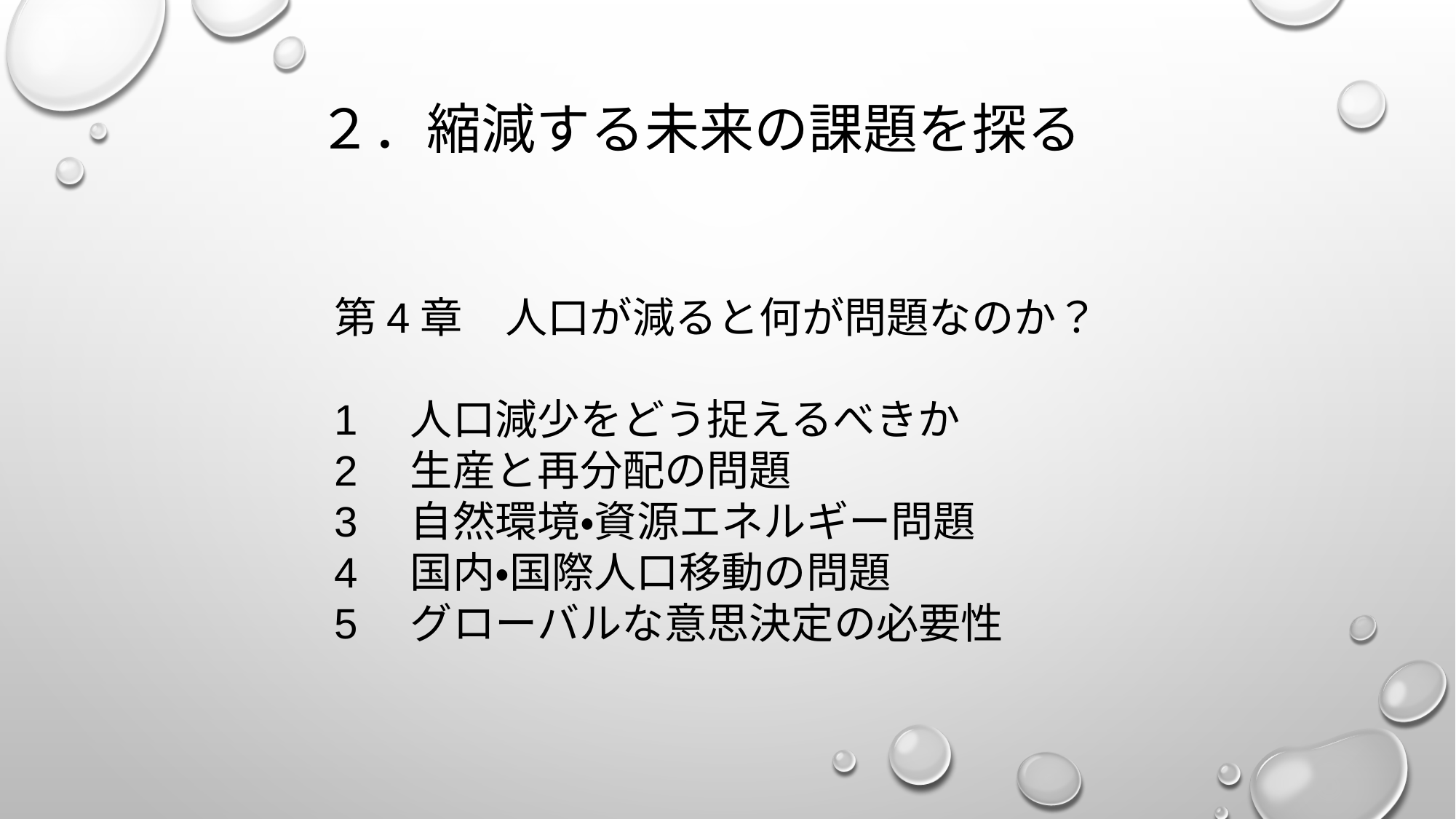

# ２．縮減する未来の課題を探る
第4章　人口が減ると何が問題なのか？

1　人口減少をどう捉えるべきか
2　生産と再分配の問題
3　自然環境・資源エネルギー問題
4　国内・国際人口移動の問題
5　グローバルな意思決定の必要性